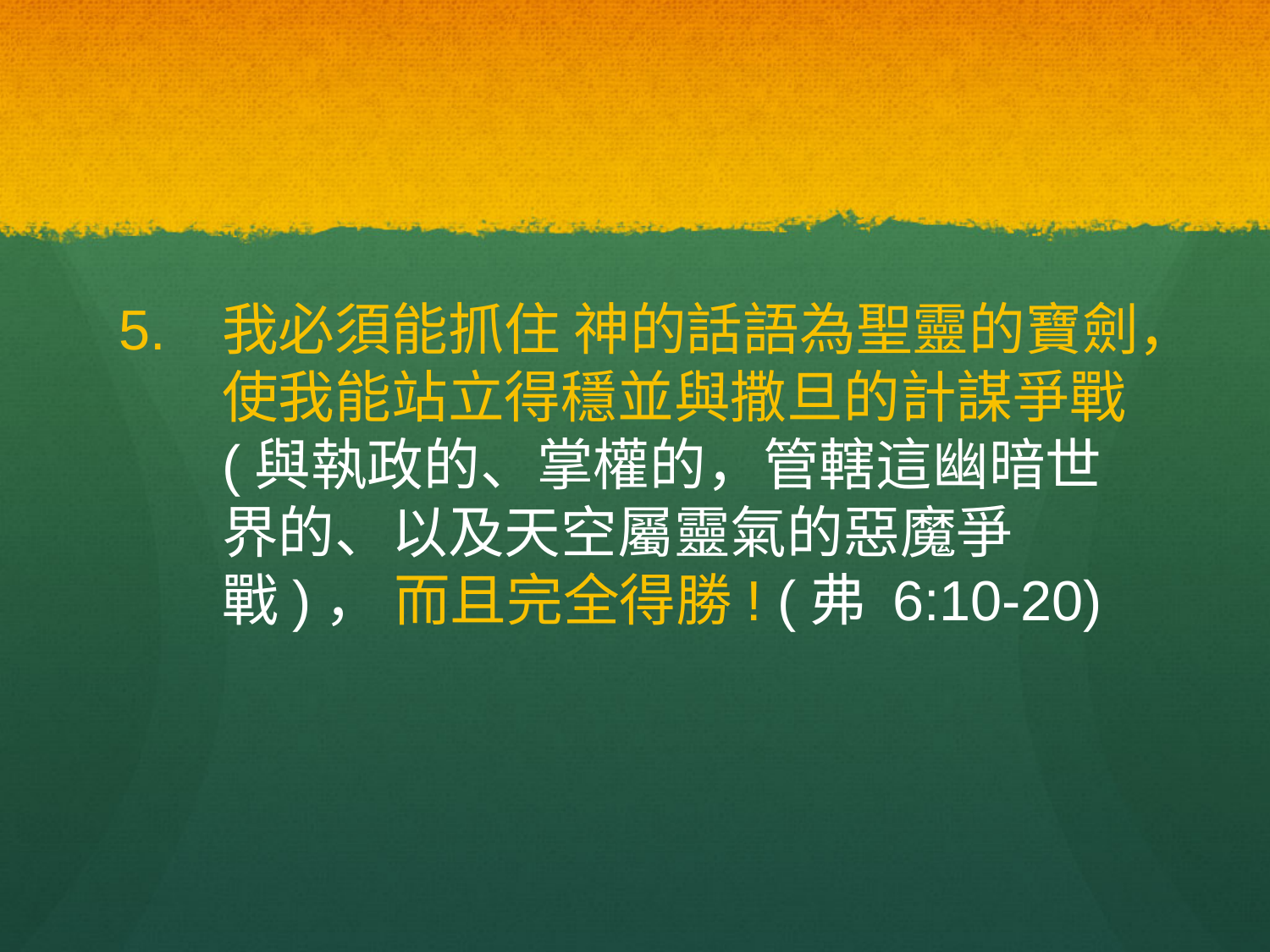

#
我必須能抓住 神的話語為聖靈的寶劍，使我能站立得穩並與撒旦的計謀爭戰 (與執政的、掌權的，管轄這幽暗世界的、以及天空屬靈氣的惡魔爭戰)， 而且完全得勝! (弗 6:10-20)